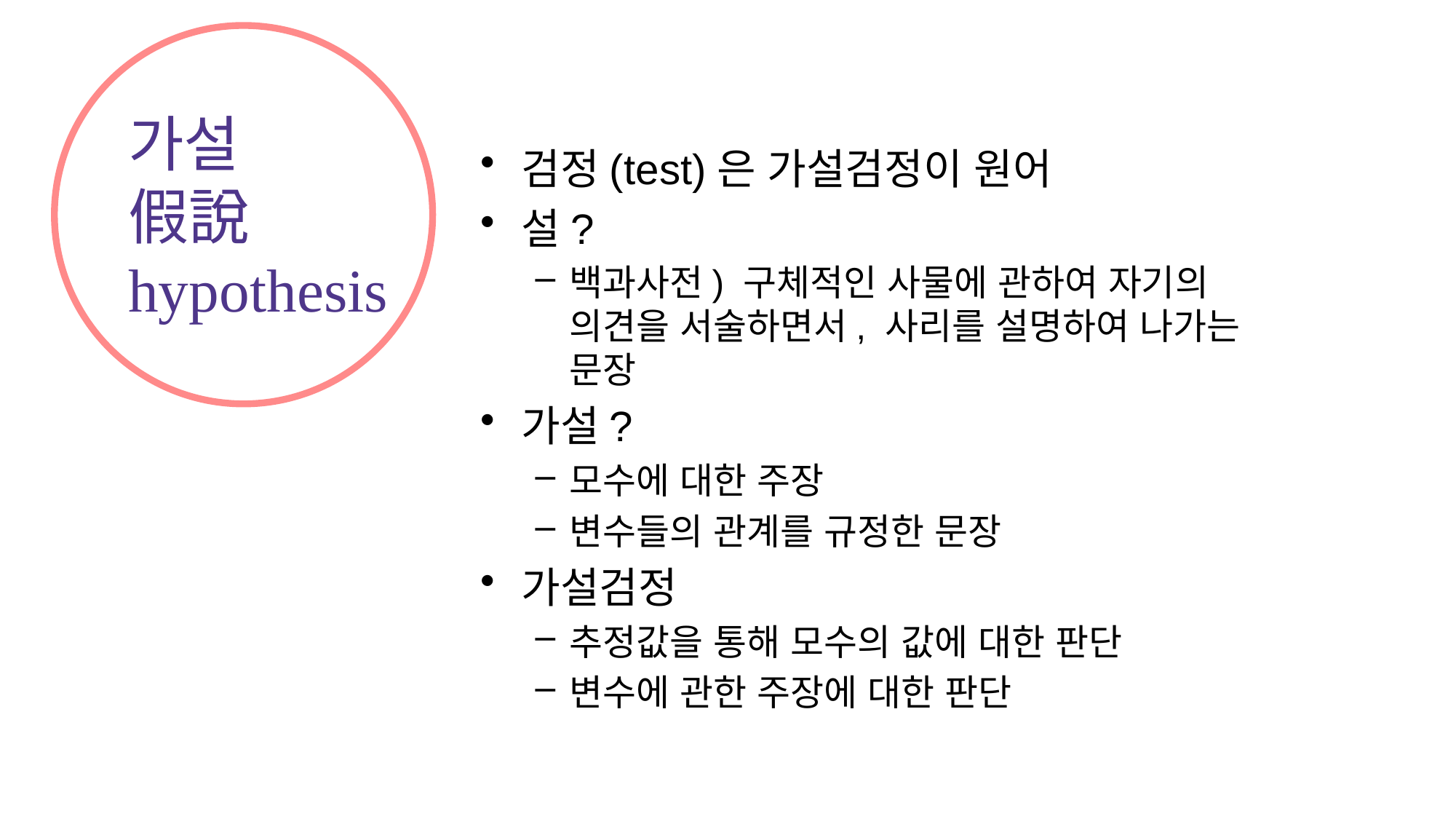

# 가설 假說 hypothesis
검정(test)은 가설검정이 원어
설?
백과사전) 구체적인 사물에 관하여 자기의 의견을 서술하면서, 사리를 설명하여 나가는 문장
가설?
모수에 대한 주장
변수들의 관계를 규정한 문장
가설검정
추정값을 통해 모수의 값에 대한 판단
변수에 관한 주장에 대한 판단